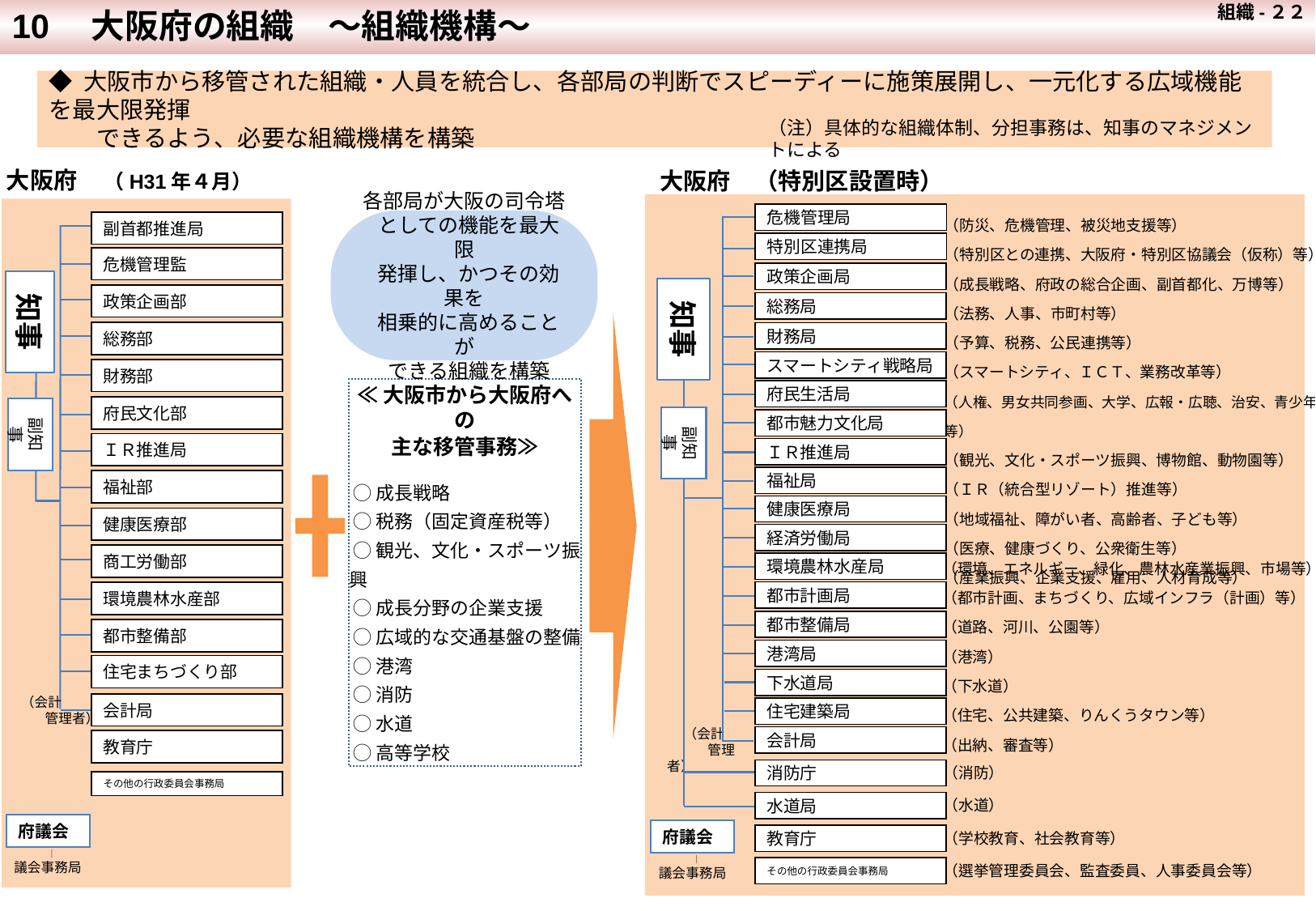

組織-２２
10　大阪府の組織　～組織機構～
◆ 大阪市から移管された組織・人員を統合し、各部局の判断でスピーディーに施策展開し、一元化する広域機能を最大限発揮
　　できるよう、必要な組織機構を構築
（注）具体的な組織体制、分担事務は、知事のマネジメントによる
大阪府　（H31年４月）
大阪府　（特別区設置時）

（防災、危機管理、被災地支援等）
（特別区との連携、大阪府・特別区協議会（仮称）等）
（成長戦略、府政の総合企画、副首都化、万博等）
（法務、人事、市町村等）
（予算、税務、公民連携等）
（スマートシティ、ＩＣＴ、業務改革等）
（人権、男女共同参画、大学、広報・広聴、治安、青少年等）
（観光、文化・スポーツ振興、博物館、動物園等）
（ＩＲ（統合型リゾート）推進等）
（地域福祉、障がい者、高齢者、子ども等）
（医療、健康づくり、公衆衛生等）
（産業振興、企業支援、雇用、人材育成等）

危機管理局
各部局が大阪の司令塔
 としての機能を最大限
 発揮し、かつその効果を
 相乗的に高めることが
 できる組織を構築
副首都推進局
危機管理監
政策企画部
総務部
財務部
府民文化部
ＩＲ推進局
福祉部
健康医療部
商工労働部
環境農林水産部
都市整備部
住宅まちづくり部
会計局
教育庁
その他の行政委員会事務局
特別区連携局
政策企画局
知事
知事
総務局

財務局
スマートシティ戦略局
≪大阪市から大阪府への
主な移管事務≫

 ◯成長戦略
 ◯税務（固定資産税等）
 ◯観光、文化・スポーツ振興
 ◯成長分野の企業支援
 ◯広域的な交通基盤の整備
 ◯港湾
 ◯消防
 ◯水道
 ◯高等学校
府民生活局
副知事
副知事
都市魅力文化局
ＩＲ推進局

福祉局
健康医療局
経済労働局
（環境、エネルギー、緑化、農林水産業振興、市場等）
（都市計画、まちづくり、広域インフラ（計画）等）
（道路、河川、公園等）
（港湾）
（下水道）
（住宅、公共建築、りんくうタウン等）
（出納、審査等）
環境農林水産局
都市計画局
都市整備局
港湾局
下水道局
　 （会計
　　　管理者）
住宅建築局
　 （会計
　　　管理者）
会計局
（消防）
（水道）
（学校教育、社会教育等）
（選挙管理委員会、監査委員、人事委員会等）
消防庁
水道局
府議会
府議会
教育庁
　｜
議会事務局
　｜
議会事務局
その他の行政委員会事務局